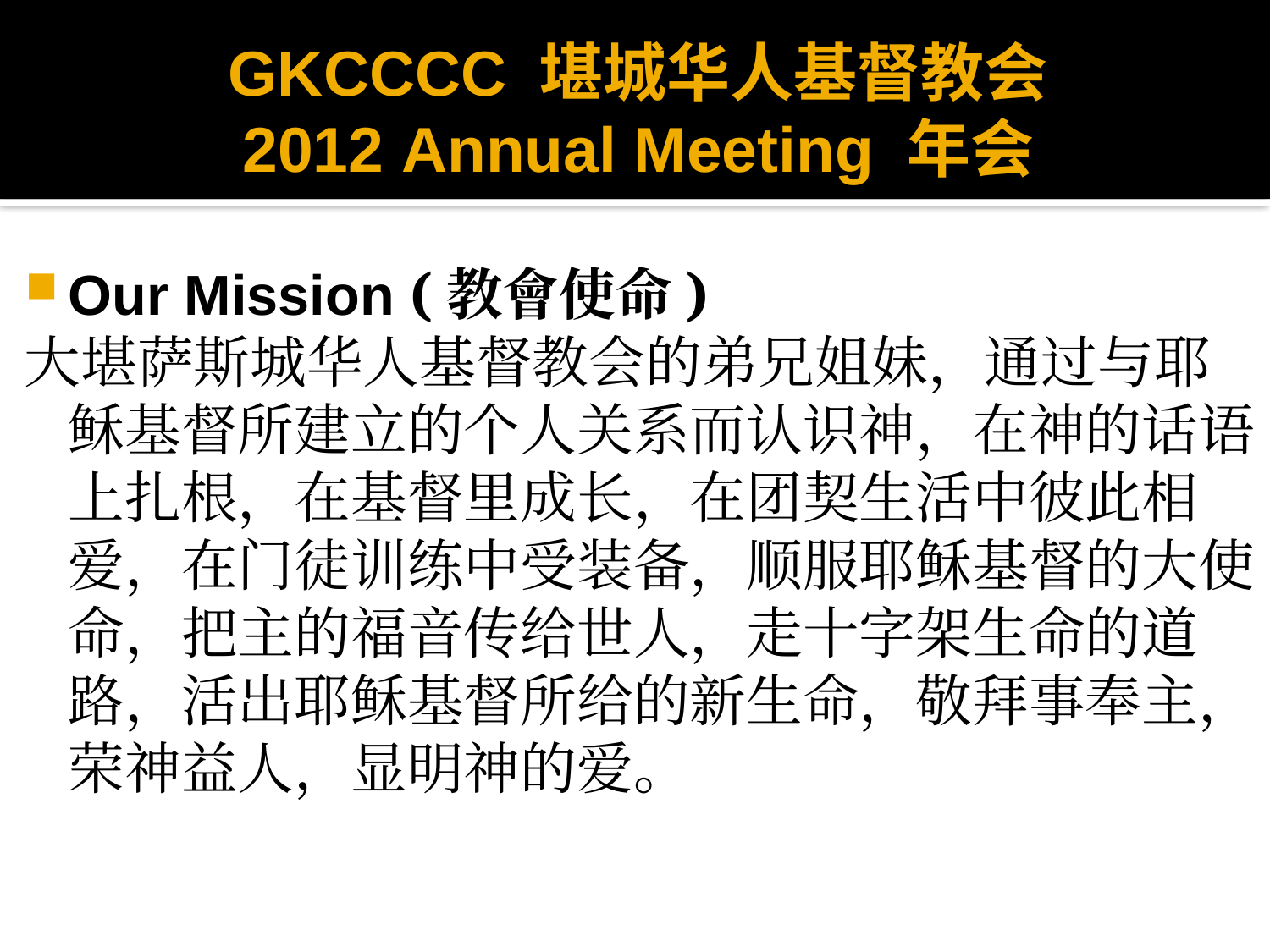

# GKCCCC 堪城华人基督教会 2012 Annual Meeting 年会
Our Mission (教會使命)
大堪萨斯城华人基督教会的弟兄姐妹，通过与耶稣基督所建立的个人关系而认识神，在神的话语上扎根，在基督里成长，在团契生活中彼此相爱，在门徒训练中受装备，顺服耶稣基督的大使命，把主的福音传给世人，走十字架生命的道路，活出耶稣基督所给的新生命，敬拜事奉主，荣神益人，显明神的爱。